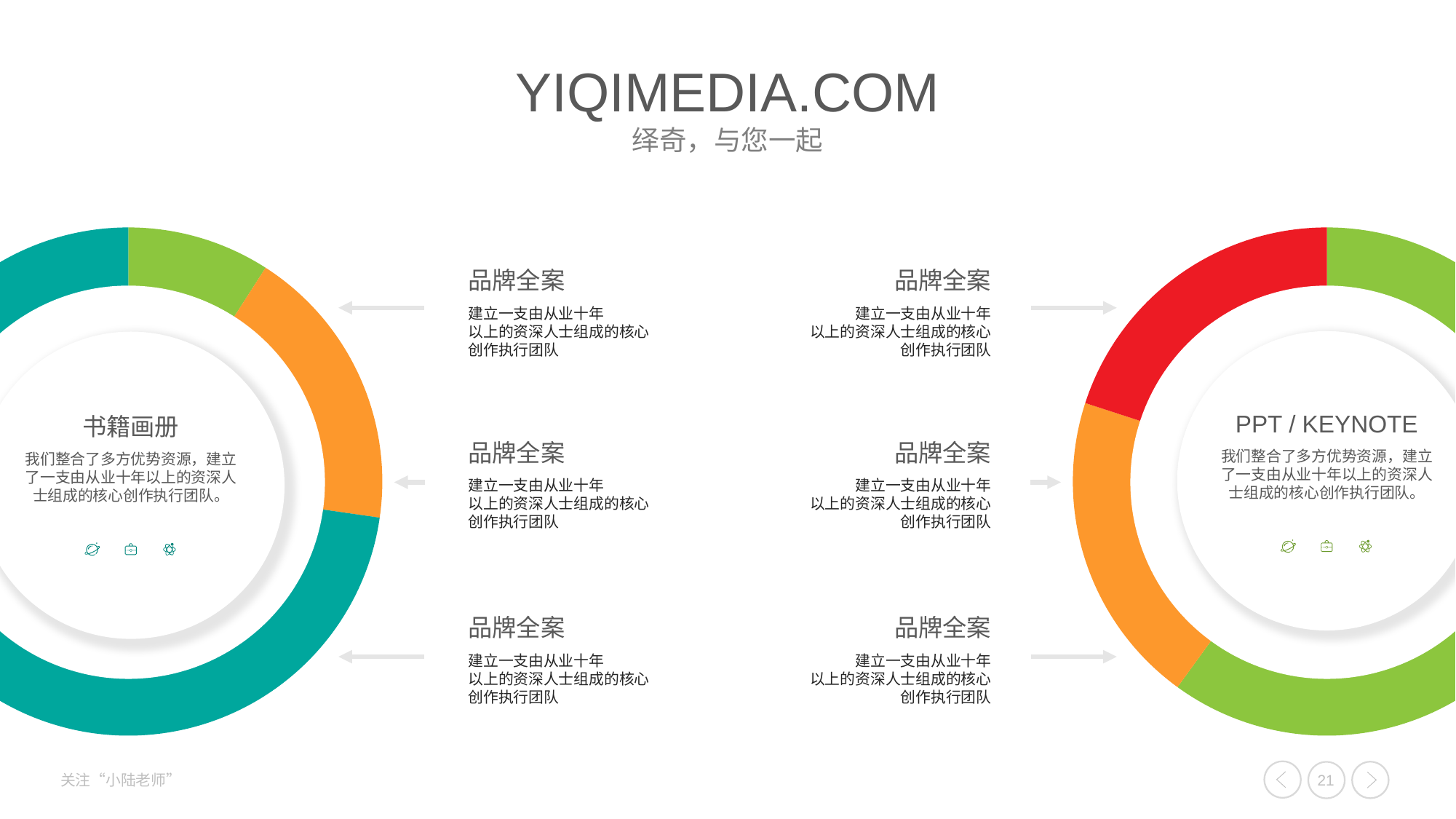

### Chart

| Category | Region 1 |
|---|---|
| April | 10.0 |
| May | 20.0 |
| June | 80.0 |

### Chart

| Category | Region 1 |
|---|---|
| April | 30.0 |
| May | 10.0 |
| June | 10.0 |
品牌全案
建立一支由从业十年
以上的资深人士组成的核心
创作执行团队
品牌全案
建立一支由从业十年
以上的资深人士组成的核心
创作执行团队

PPT / KEYNOTE
我们整合了多方优势资源，建立了一支由从业十年以上的资深人士组成的核心创作执行团队。
书籍画册
我们整合了多方优势资源，建立了一支由从业十年以上的资深人士组成的核心创作执行团队。
品牌全案
建立一支由从业十年
以上的资深人士组成的核心
创作执行团队
品牌全案
建立一支由从业十年
以上的资深人士组成的核心
创作执行团队

品牌全案
建立一支由从业十年
以上的资深人士组成的核心
创作执行团队
品牌全案
建立一支由从业十年
以上的资深人士组成的核心
创作执行团队